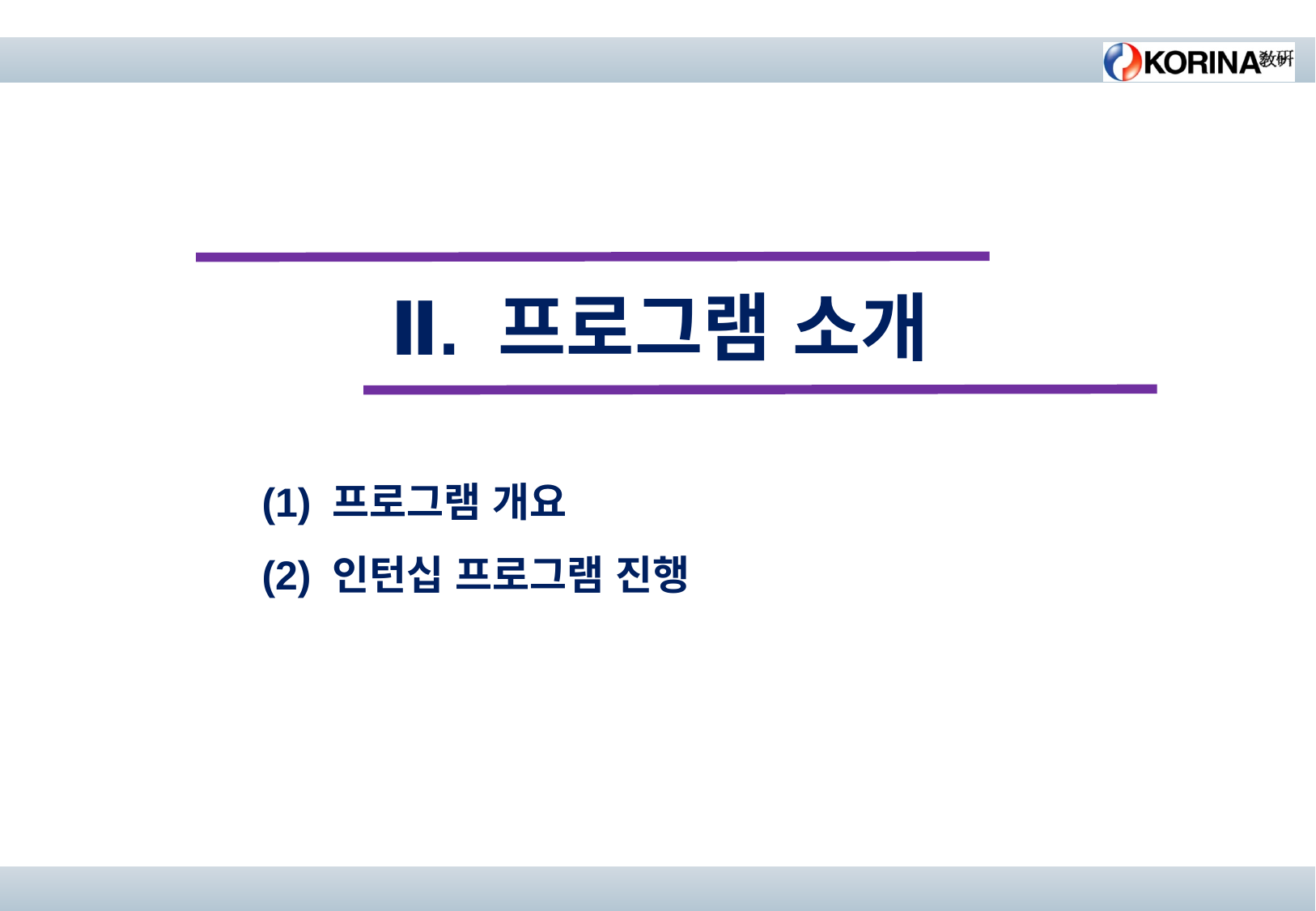

Ⅱ. 프로그램 소개

(1) 프로그램 개요
(2) 인턴십 프로그램 진행